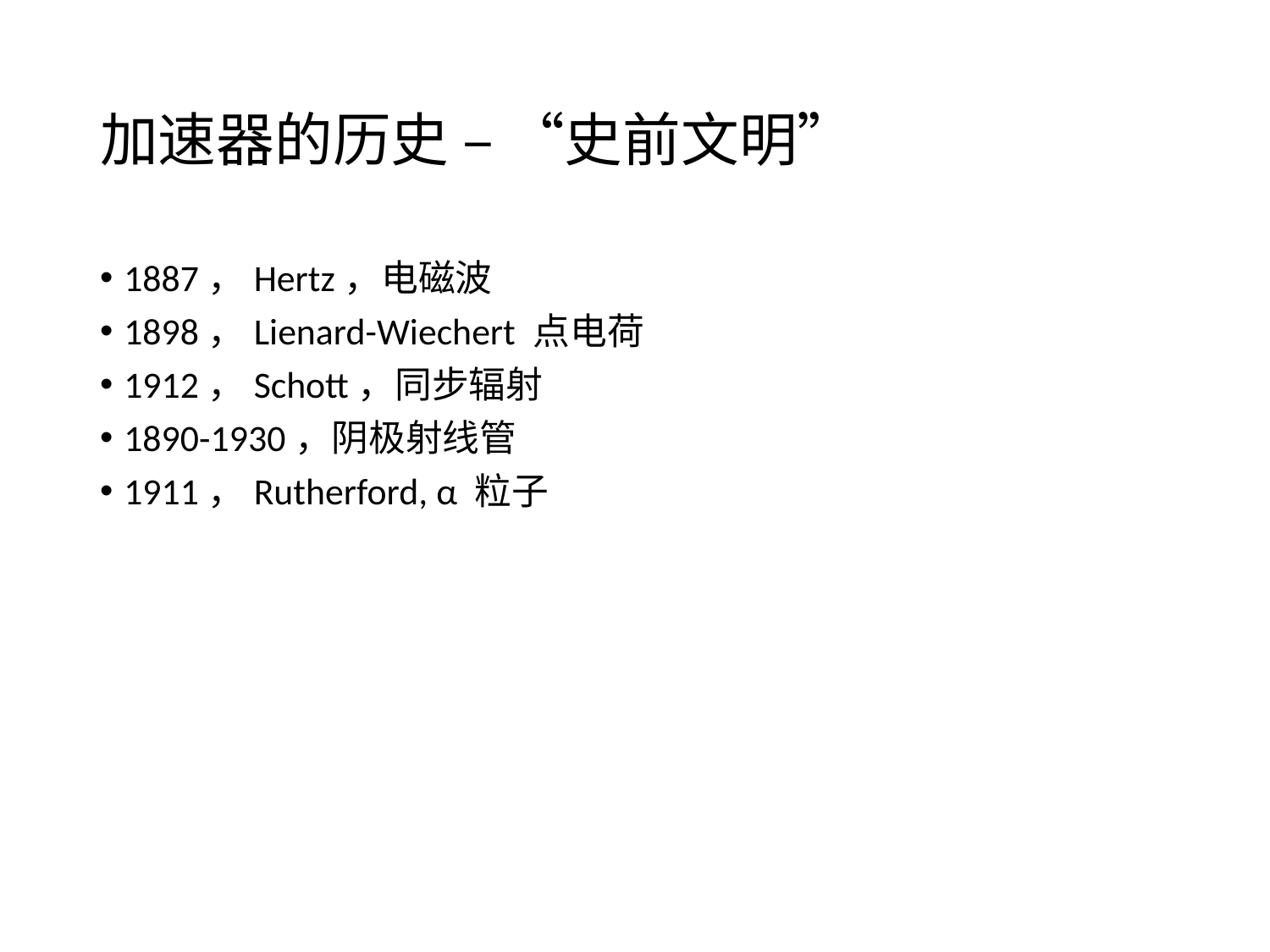

# 加速器的历史 – “史前文明”
1887，Hertz，电磁波
1898，Lienard-Wiechert 点电荷
1912，Schott，同步辐射
1890-1930，阴极射线管
1911，Rutherford, α 粒子